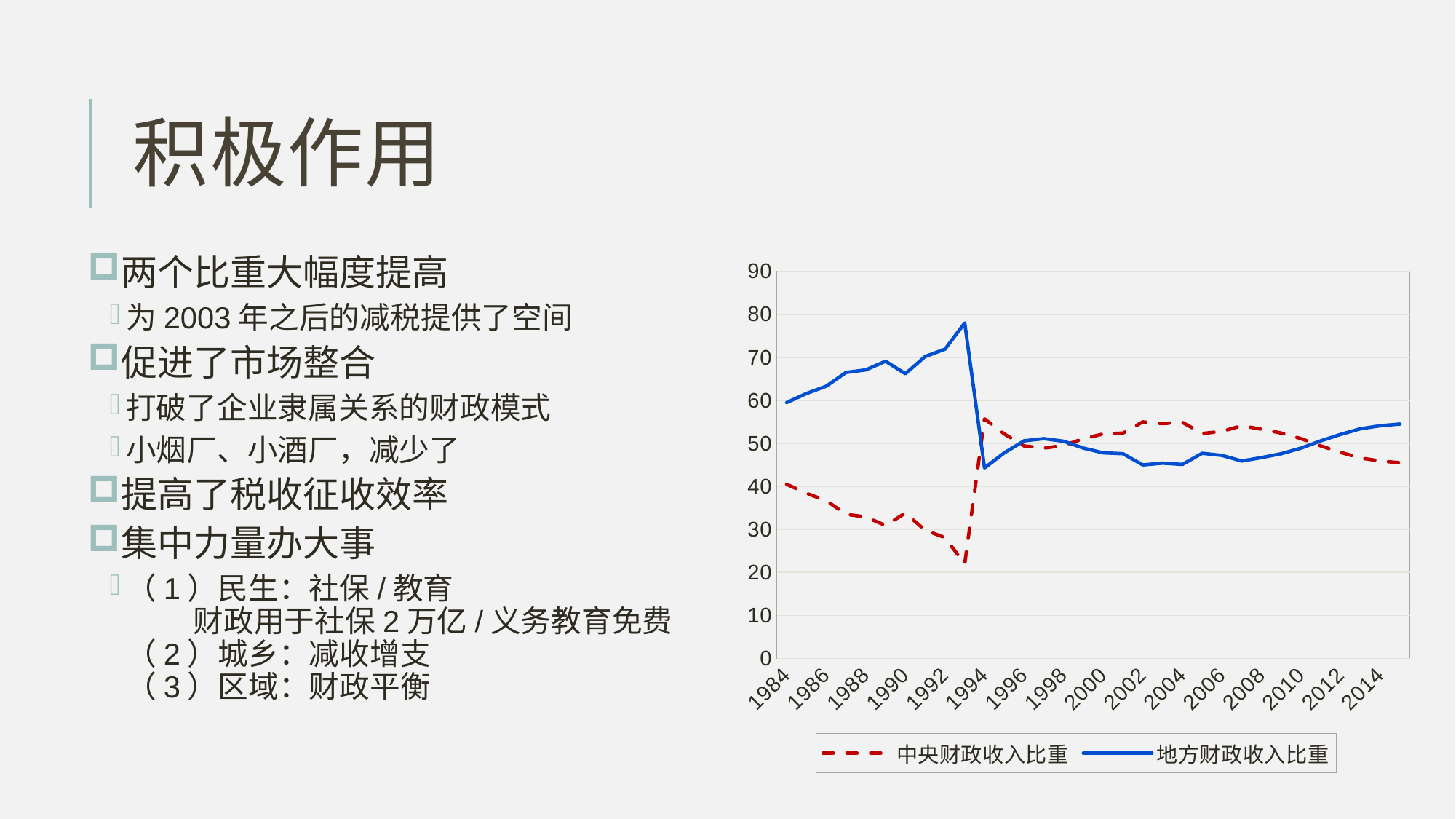

# 积极作用

### Chart

| Category | 中央财政收入比重 | 地方财政收入比重 |
|---|---|---|
| 1984.0 | 40.5 | 59.5 |
| 1985.0 | 38.4 | 61.6 |
| 1986.0 | 36.7 | 63.3 |
| 1987.0 | 33.5 | 66.5 |
| 1988.0 | 32.9 | 67.1 |
| 1989.0 | 30.9 | 69.1 |
| 1990.0 | 33.8 | 66.2 |
| 1991.0 | 29.8 | 70.2 |
| 1992.0 | 28.1 | 71.9 |
| 1993.0 | 22.0 | 78.0 |
| 1994.0 | 55.7 | 44.3 |
| 1995.0 | 52.2 | 47.8 |
| 1996.0 | 49.4 | 50.6 |
| 1997.0 | 48.9 | 51.1 |
| 1998.0 | 49.5 | 50.5 |
| 1999.0 | 51.1 | 48.9 |
| 2000.0 | 52.2 | 47.8 |
| 2001.0 | 52.4 | 47.6 |
| 2002.0 | 55.0 | 45.0 |
| 2003.0 | 54.6 | 45.4 |
| 2004.0 | 54.9 | 45.1 |
| 2005.0 | 52.3 | 47.7 |
| 2006.0 | 52.8 | 47.2 |
| 2007.0 | 54.1 | 45.9 |
| 2008.0 | 53.3 | 46.7 |
| 2009.0 | 52.4 | 47.6 |
| 2010.0 | 51.1 | 48.9 |
| 2011.0 | 49.4 | 50.6 |
| 2012.0 | 47.9 | 52.1 |
| 2013.0 | 46.6 | 53.4 |
| 2014.0 | 45.9 | 54.1 |
| 2015.0 | 45.5 | 54.5 |
两个比重大幅度提高
为2003年之后的减税提供了空间
促进了市场整合
打破了企业隶属关系的财政模式
小烟厂、小酒厂，减少了
提高了税收征收效率
集中力量办大事
（1）民生：社保/教育
          财政用于社保2万亿/义务教育免费
（2）城乡：减收增支
（3）区域：财政平衡